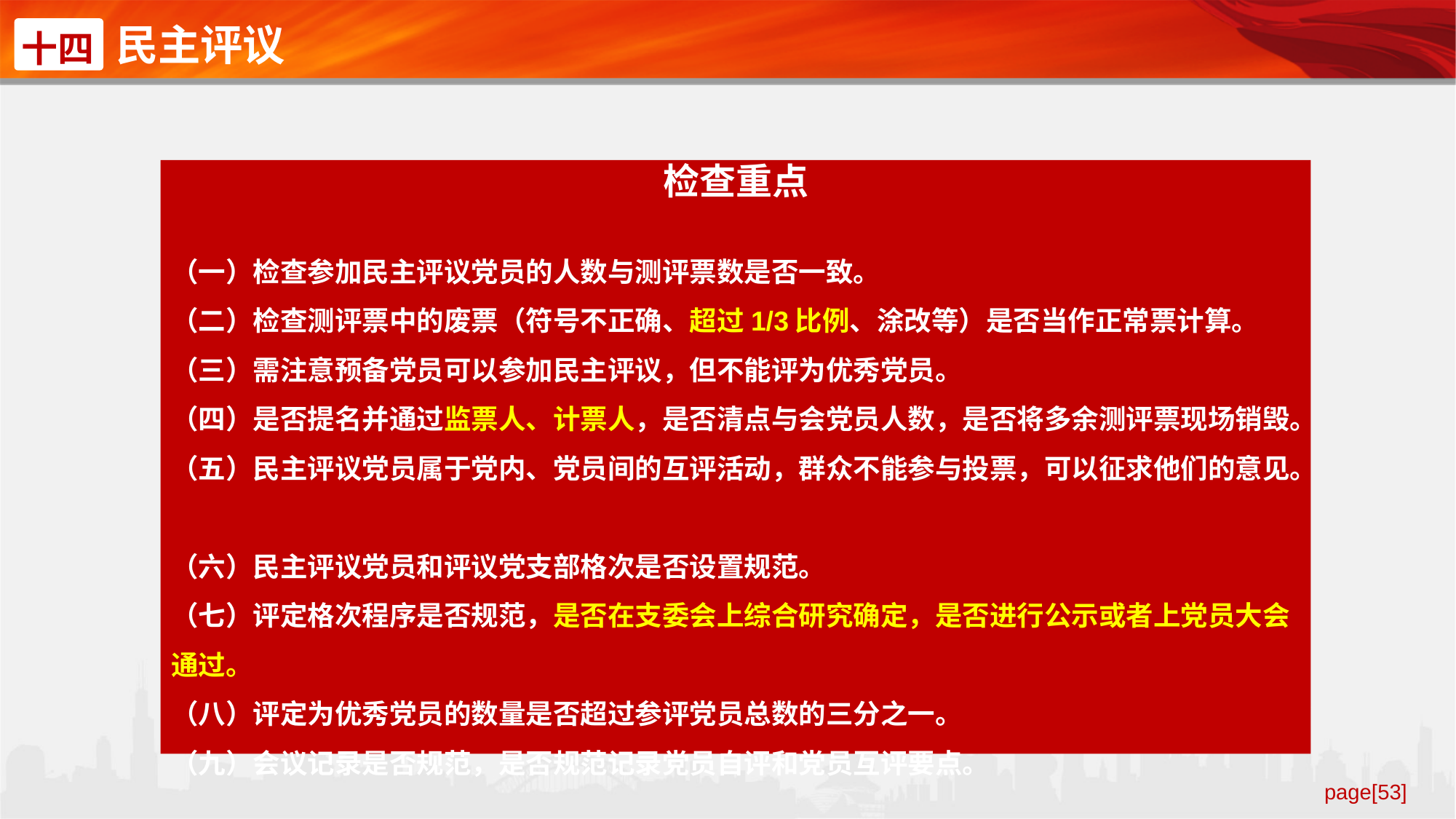

民主评议

十四
检查重点

（一）检查参加民主评议党员的人数与测评票数是否一致。
（二）检查测评票中的废票（符号不正确、超过1/3比例、涂改等）是否当作正常票计算。
（三）需注意预备党员可以参加民主评议，但不能评为优秀党员。
（四）是否提名并通过监票人、计票人，是否清点与会党员人数，是否将多余测评票现场销毁。
（五）民主评议党员属于党内、党员间的互评活动，群众不能参与投票，可以征求他们的意见。
（六）民主评议党员和评议党支部格次是否设置规范。
（七）评定格次程序是否规范，是否在支委会上综合研究确定，是否进行公示或者上党员大会通过。
（八）评定为优秀党员的数量是否超过参评党员总数的三分之一。
（九）会议记录是否规范，是否规范记录党员自评和党员互评要点。